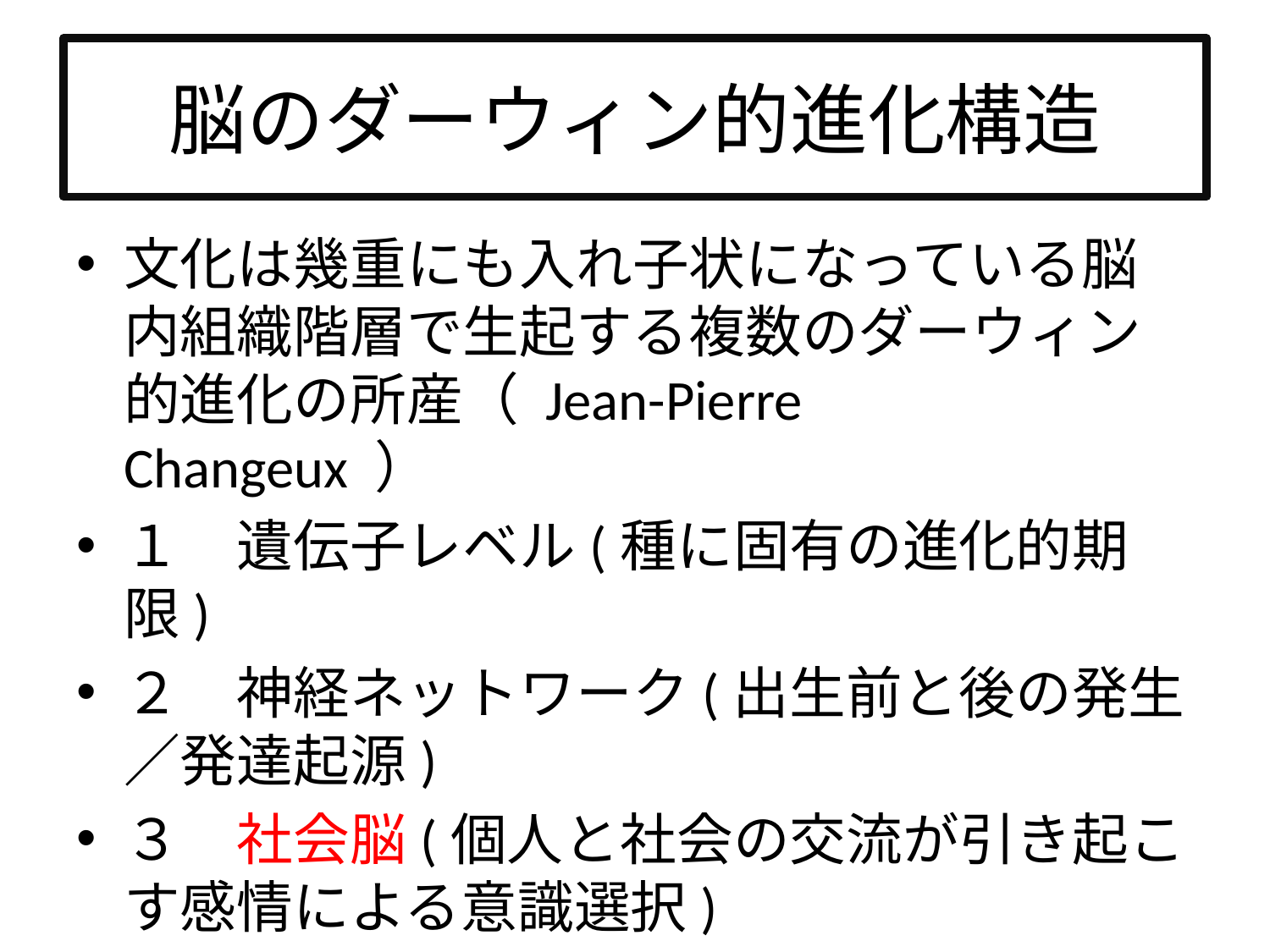

# 脳のダーウィン的進化構造
文化は幾重にも入れ子状になっている脳内組織階層で生起する複数のダーウィン的進化の所産（ Jean-Pierre　Changeux ）
１　遺伝子レベル(種に固有の進化的期限)
２　神経ネットワーク(出生前と後の発生／発達起源)
３　社会脳(個人と社会の交流が引き起こす感情による意識選択)